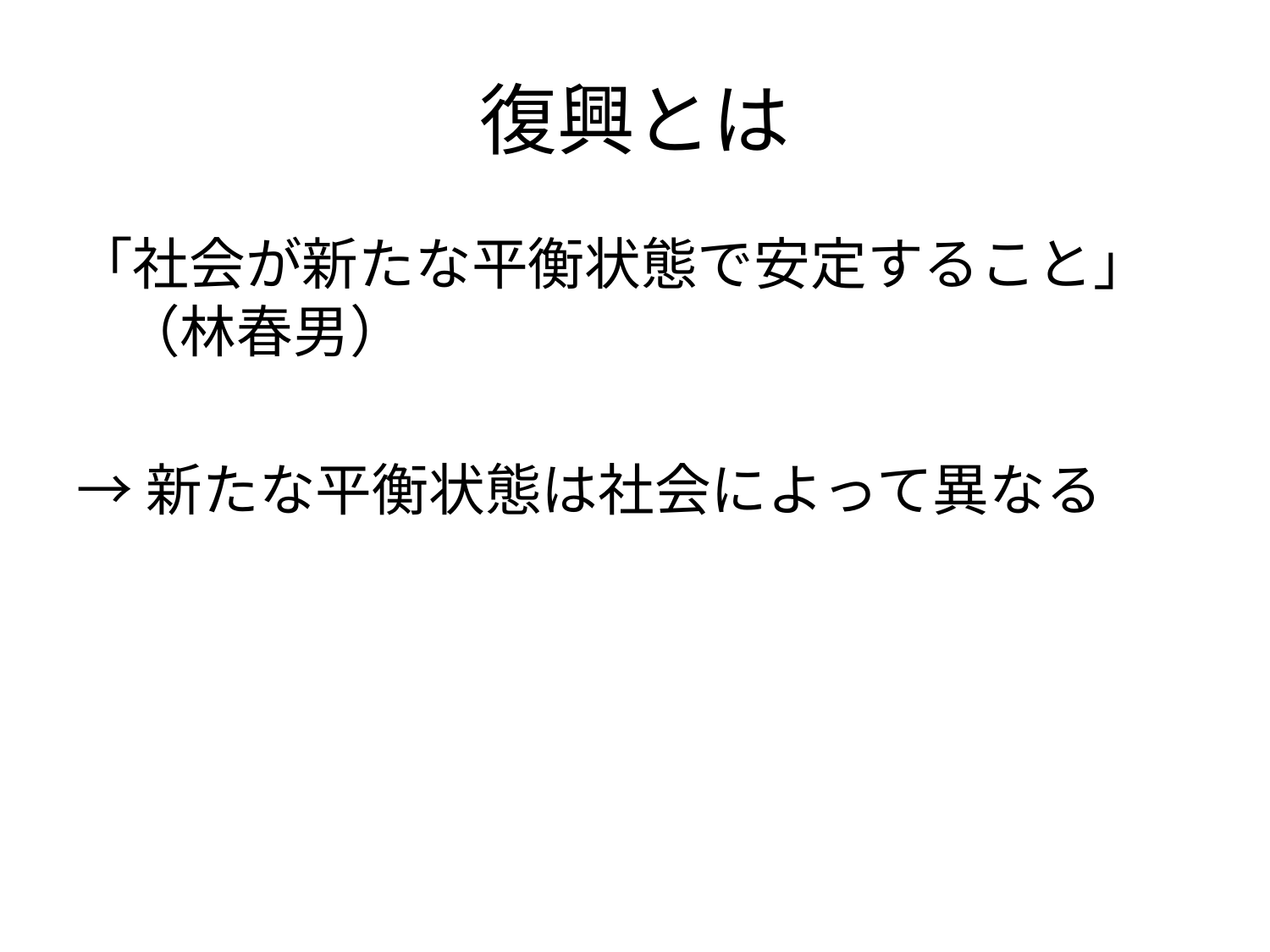

# 復興とは
「社会が新たな平衡状態で安定すること」（林春男）

→新たな平衡状態は社会によって異なる